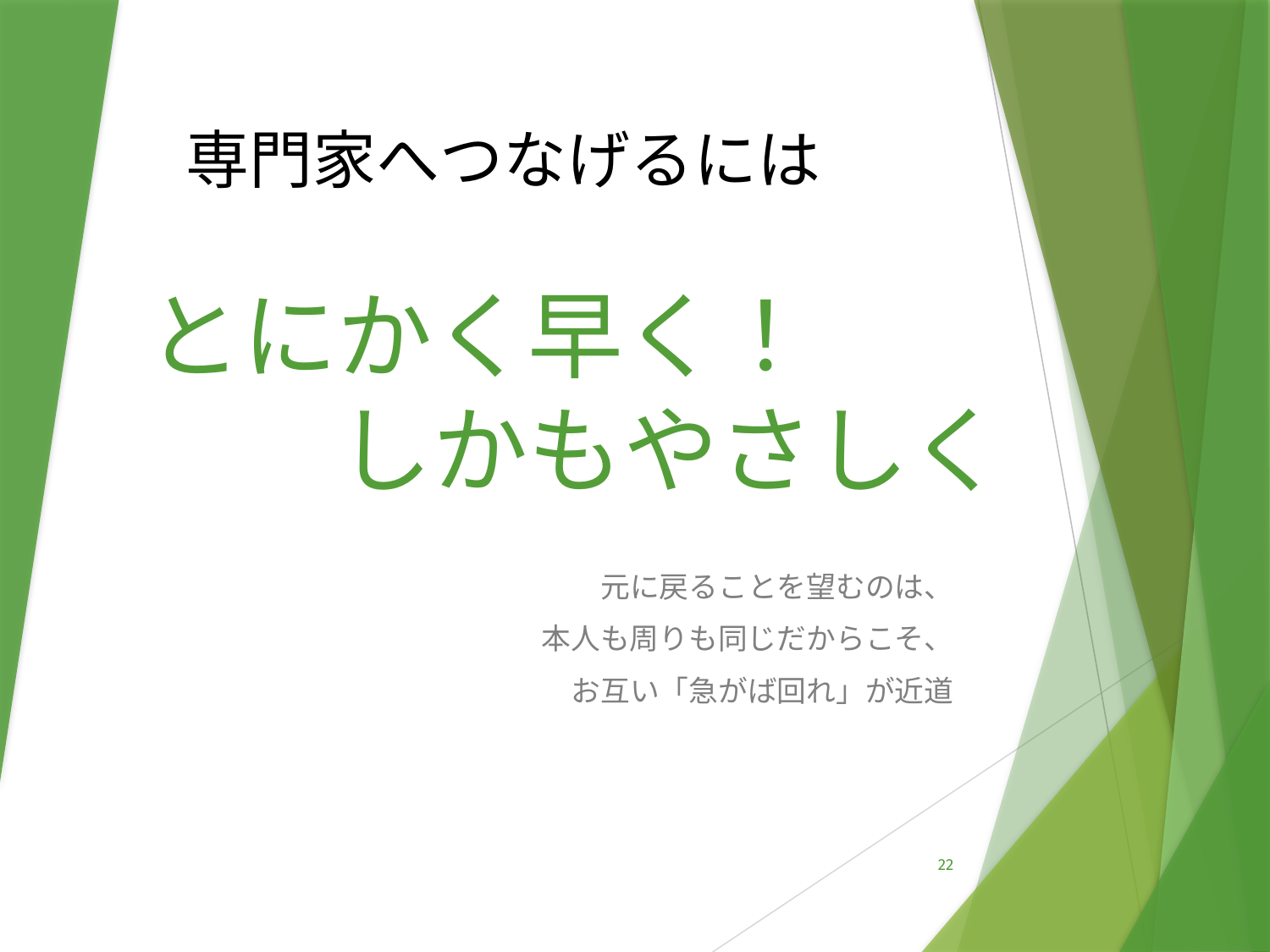

専門家へつなげるには
# とにかく早く！ 　　しかもやさしく
元に戻ることを望むのは、
本人も周りも同じだからこそ、
お互い「急がば回れ」が近道
22